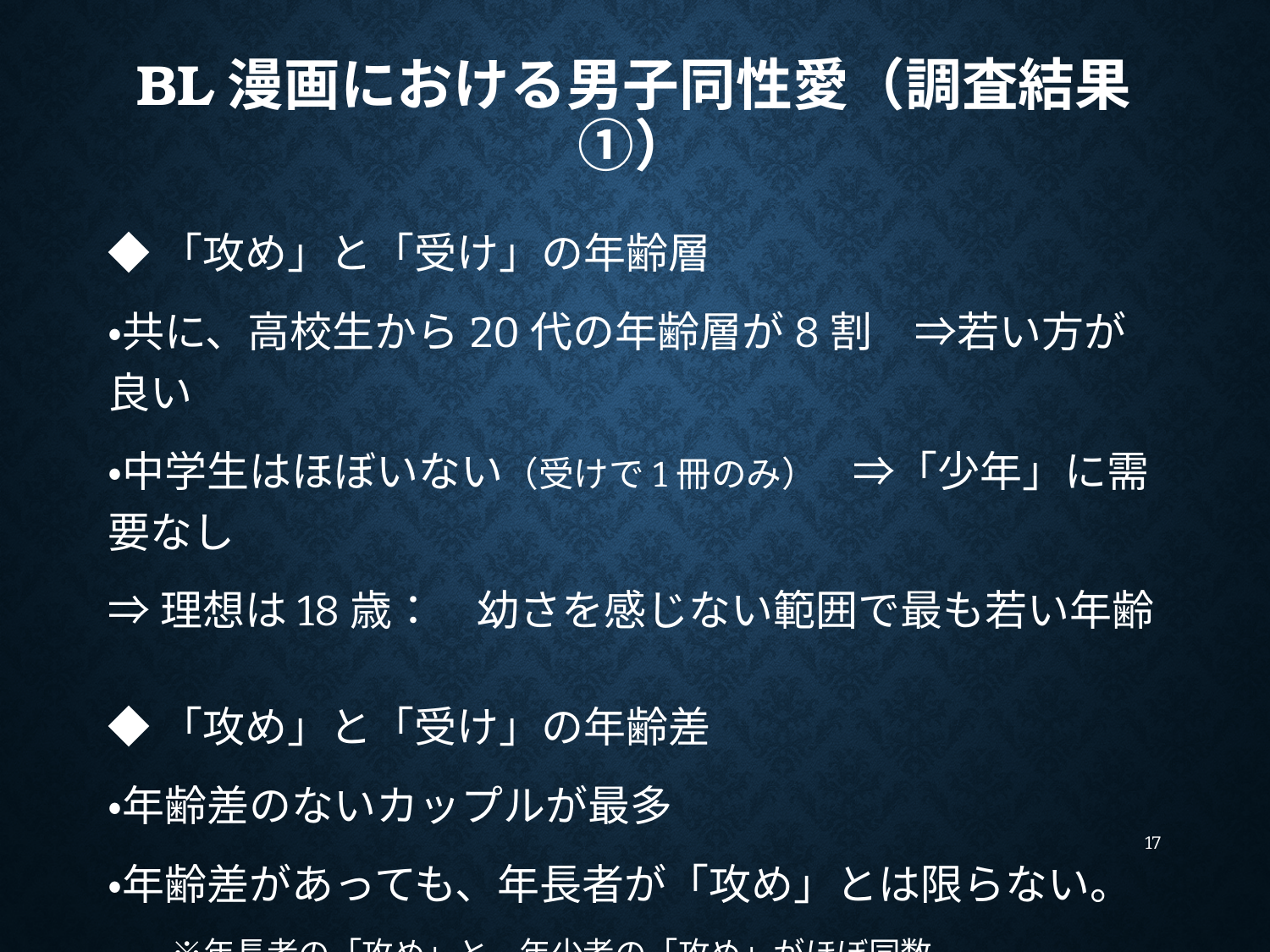

# BL漫画における男子同性愛（調査結果①）
◆「攻め」と「受け」の年齢層
・共に、高校生から20代の年齢層が8割　⇒若い方が良い
・中学生はほぼいない（受けで1冊のみ）　⇒「少年」に需要なし
⇒理想は18歳：　幼さを感じない範囲で最も若い年齢

◆「攻め」と「受け」の年齢差
・年齢差のないカップルが最多
・年齢差があっても、年長者が「攻め」とは限らない。
　　※年長者の「攻め」と、年少者の「攻め」がほぼ同数
17